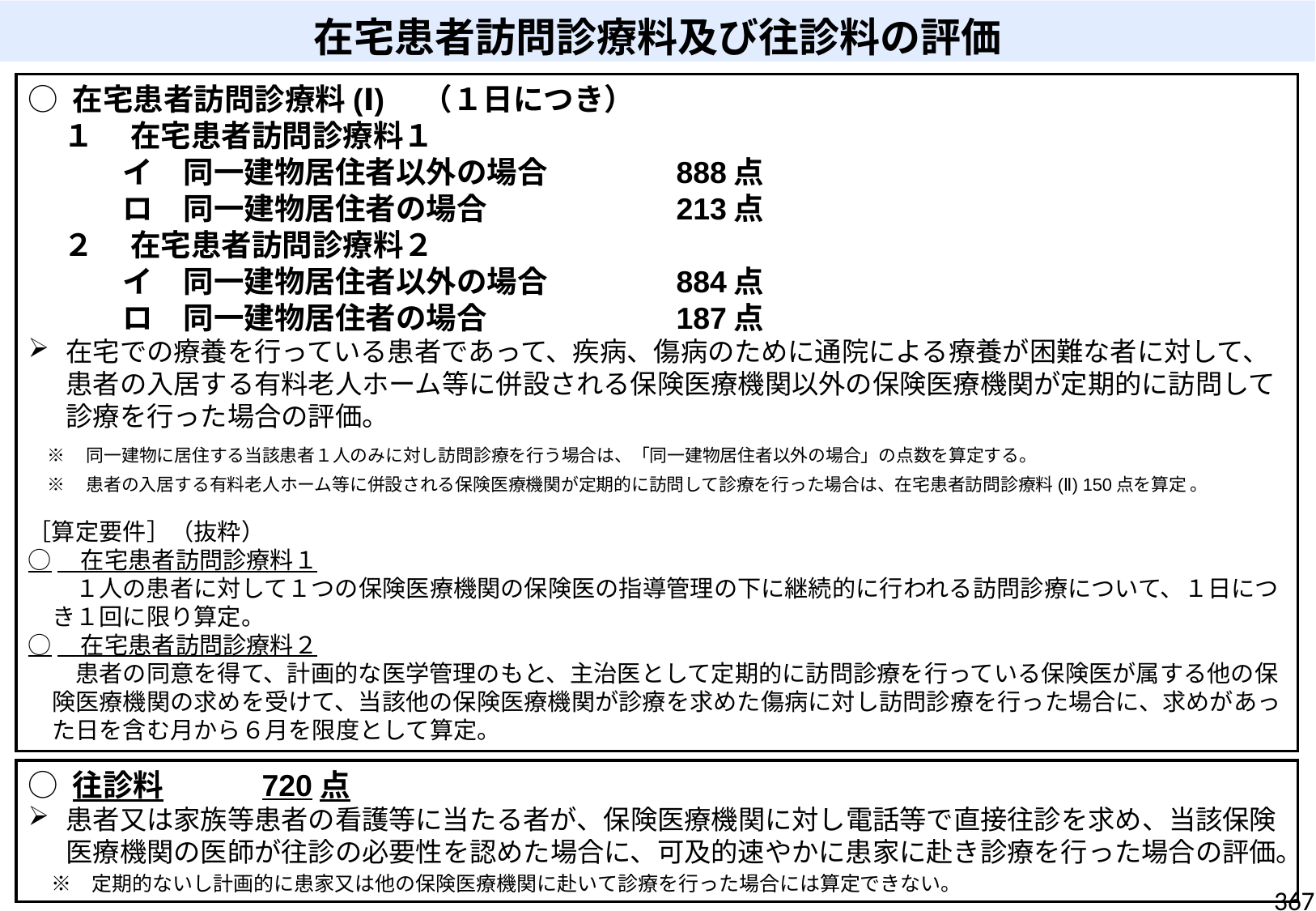

在宅患者訪問診療料及び往診料の評価
○ 在宅患者訪問診療料(Ⅰ)　（１日につき）
１ 　在宅患者訪問診療料１
イ　同一建物居住者以外の場合　　　　888点
ロ　同一建物居住者の場合　　　　　　213点
２ 　在宅患者訪問診療料２
イ　同一建物居住者以外の場合　　　　884点
ロ　同一建物居住者の場合　　　　　　187点
在宅での療養を行っている患者であって、疾病、傷病のために通院による療養が困難な者に対して、患者の入居する有料老人ホーム等に併設される保険医療機関以外の保険医療機関が定期的に訪問して診療を行った場合の評価。

［算定要件］（抜粋）
○　在宅患者訪問診療料１
　　１人の患者に対して１つの保険医療機関の保険医の指導管理の下に継続的に行われる訪問診療について、１日につき１回に限り算定。
○　在宅患者訪問診療料２
　　患者の同意を得て、計画的な医学管理のもと、主治医として定期的に訪問診療を行っている保険医が属する他の保険医療機関の求めを受けて、当該他の保険医療機関が診療を求めた傷病に対し訪問診療を行った場合に、求めがあった日を含む月から６月を限度として算定。
※　同一建物に居住する当該患者１人のみに対し訪問診療を行う場合は、「同一建物居住者以外の場合」の点数を算定する。
※　患者の入居する有料老人ホーム等に併設される保険医療機関が定期的に訪問して診療を行った場合は、在宅患者訪問診療料(Ⅱ) 150点を算定 。
○ 往診料　　　720点
患者又は家族等患者の看護等に当たる者が、保険医療機関に対し電話等で直接往診を求め、当該保険医療機関の医師が往診の必要性を認めた場合に、可及的速やかに患家に赴き診療を行った場合の評価。
　※　定期的ないし計画的に患家又は他の保険医療機関に赴いて診療を行った場合には算定できない。
367